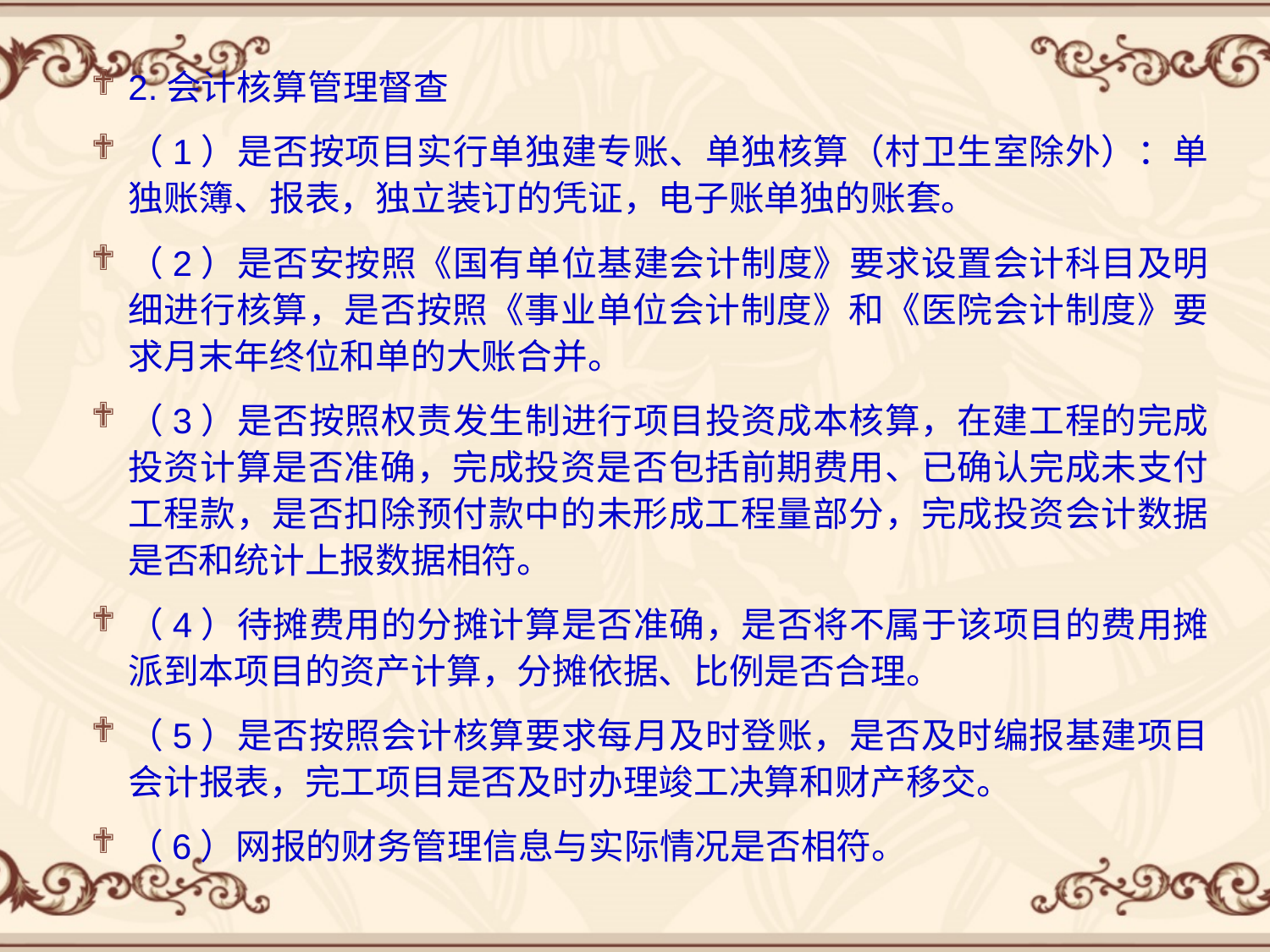

2.会计核算管理督查
（1）是否按项目实行单独建专账、单独核算（村卫生室除外）：单独账簿、报表，独立装订的凭证，电子账单独的账套。
（2）是否安按照《国有单位基建会计制度》要求设置会计科目及明细进行核算，是否按照《事业单位会计制度》和《医院会计制度》要求月末年终位和单的大账合并。
（3）是否按照权责发生制进行项目投资成本核算，在建工程的完成投资计算是否准确，完成投资是否包括前期费用、已确认完成未支付工程款，是否扣除预付款中的未形成工程量部分，完成投资会计数据是否和统计上报数据相符。
（4）待摊费用的分摊计算是否准确，是否将不属于该项目的费用摊派到本项目的资产计算，分摊依据、比例是否合理。
（5）是否按照会计核算要求每月及时登账，是否及时编报基建项目会计报表，完工项目是否及时办理竣工决算和财产移交。
（6）网报的财务管理信息与实际情况是否相符。